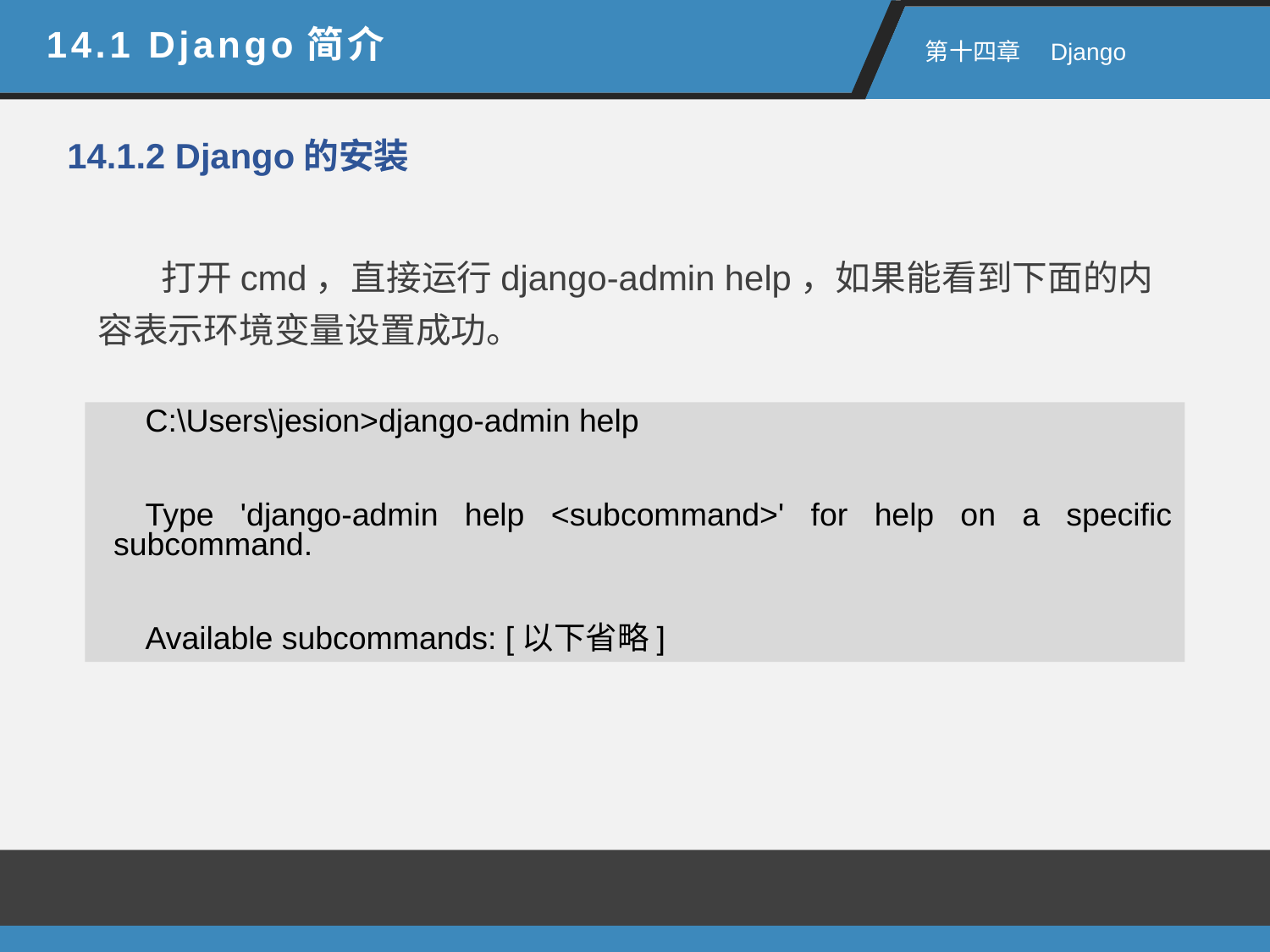

14.1 Django简介
  第十四章　Django
14.1.2 Django的安装
打开cmd，直接运行django-admin help，如果能看到下面的内容表示环境变量设置成功。
C:\Users\jesion>django-admin help

Type 'django-admin help <subcommand>' for help on a specific subcommand.

Available subcommands: [以下省略]